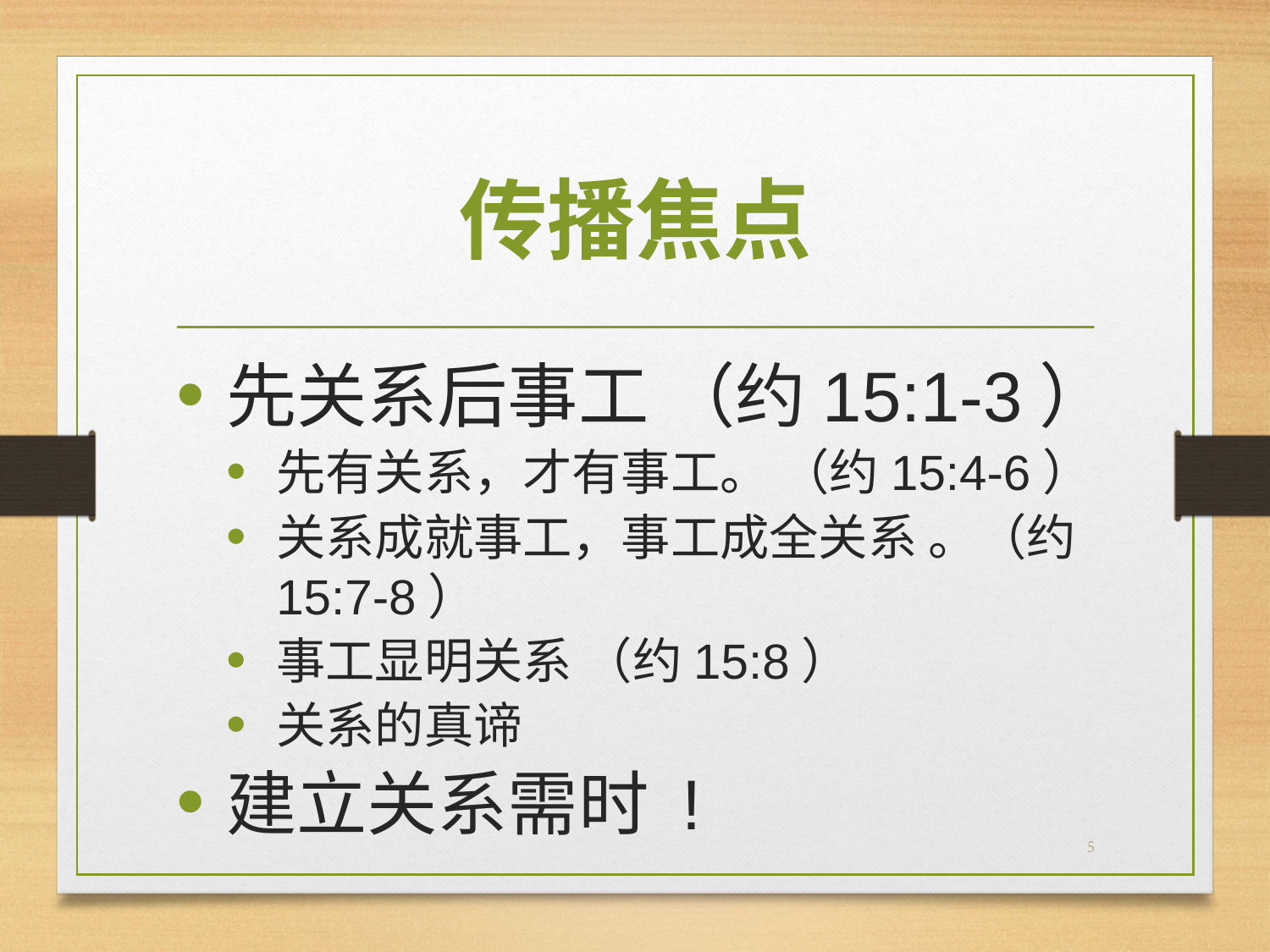

# 传播焦点
先关系后事工 （约15:1-3）
先有关系，才有事工。 （约15:4-6）
关系成就事工，事工成全关系 。（约15:7-8）
事工显明关系 （约15:8）
关系的真谛
建立关系需时 !
5